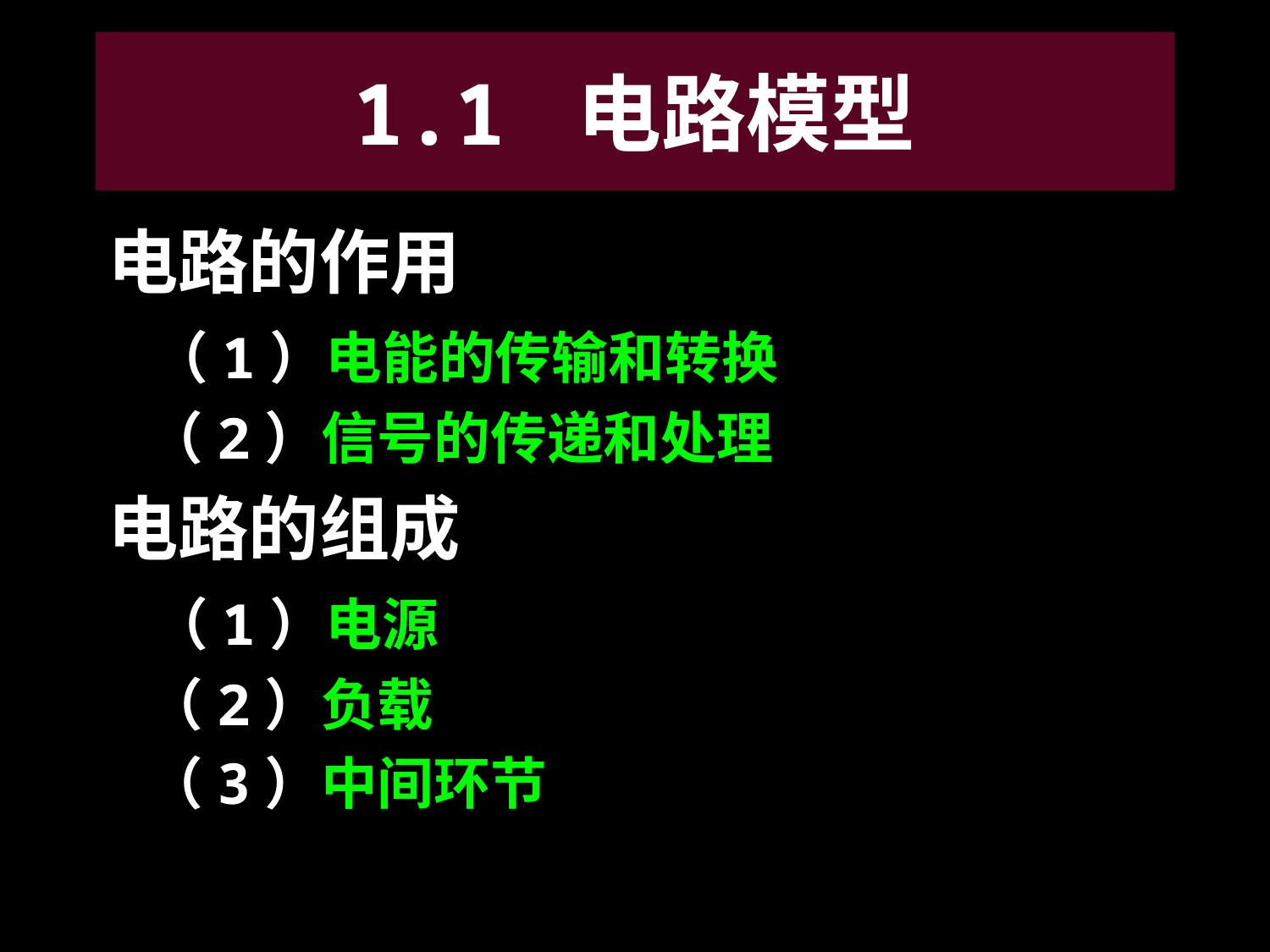

# 1.1 电路模型
电路的作用
  （1）电能的传输和转换
  （2）信号的传递和处理
电路的组成
  （1）电源
  （2）负载
  （3）中间环节